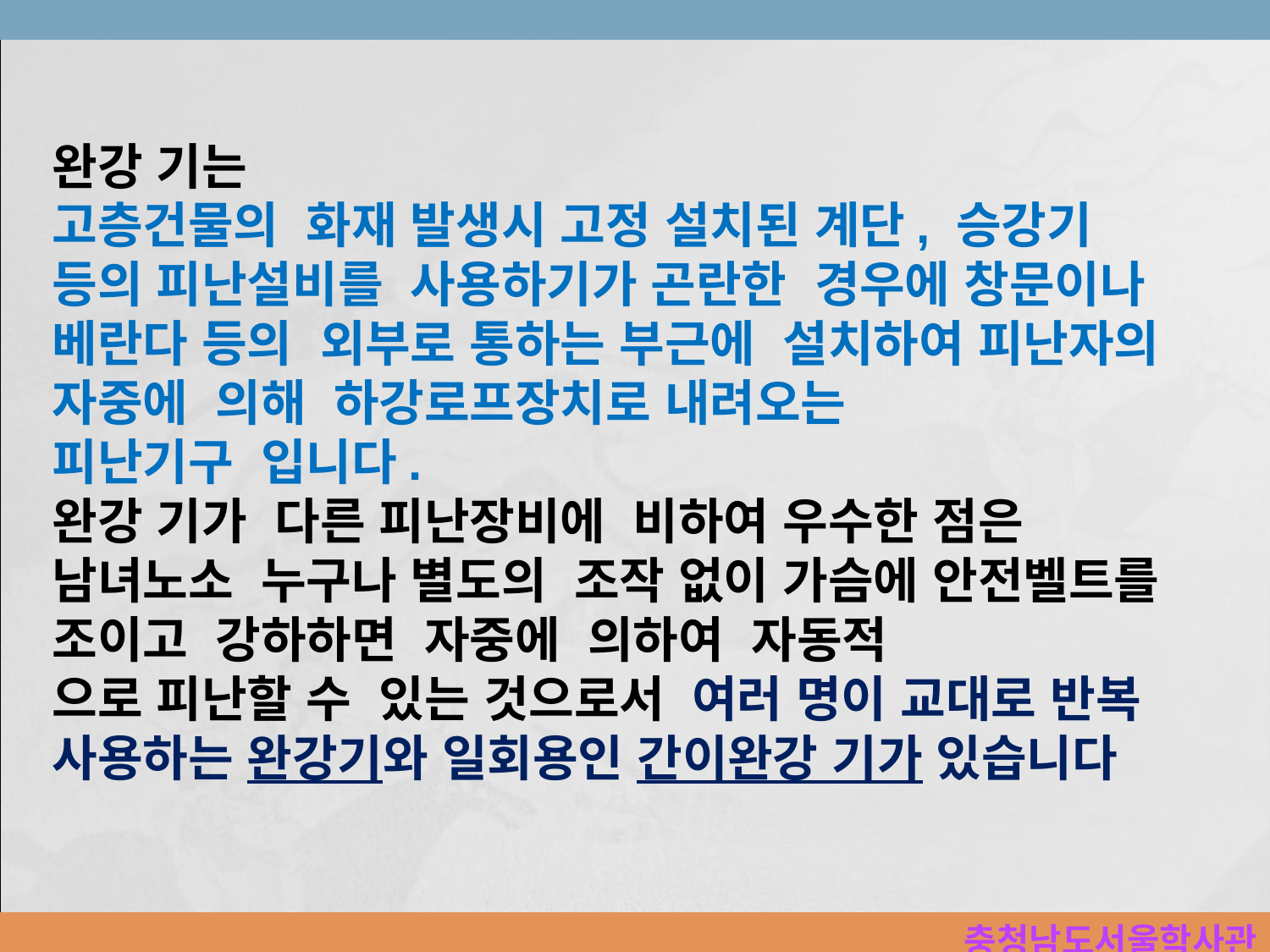

완강 기는
고층건물의  화재 발생시 고정 설치된 계단, 승강기 등의 피난설비를  사용하기가 곤란한  경우에 창문이나  베란다 등의  외부로 통하는 부근에  설치하여 피난자의  자중에  의해  하강로프장치로 내려오는
피난기구  입니다.
완강 기가  다른 피난장비에  비하여 우수한 점은
남녀노소  누구나 별도의  조작 없이 가슴에 안전벨트를  조이고  강하하면  자중에  의하여  자동적
으로 피난할 수  있는 것으로서  여러 명이 교대로 반복 사용하는 완강기와 일회용인 간이완강 기가 있습니다
충청남도서울학사관